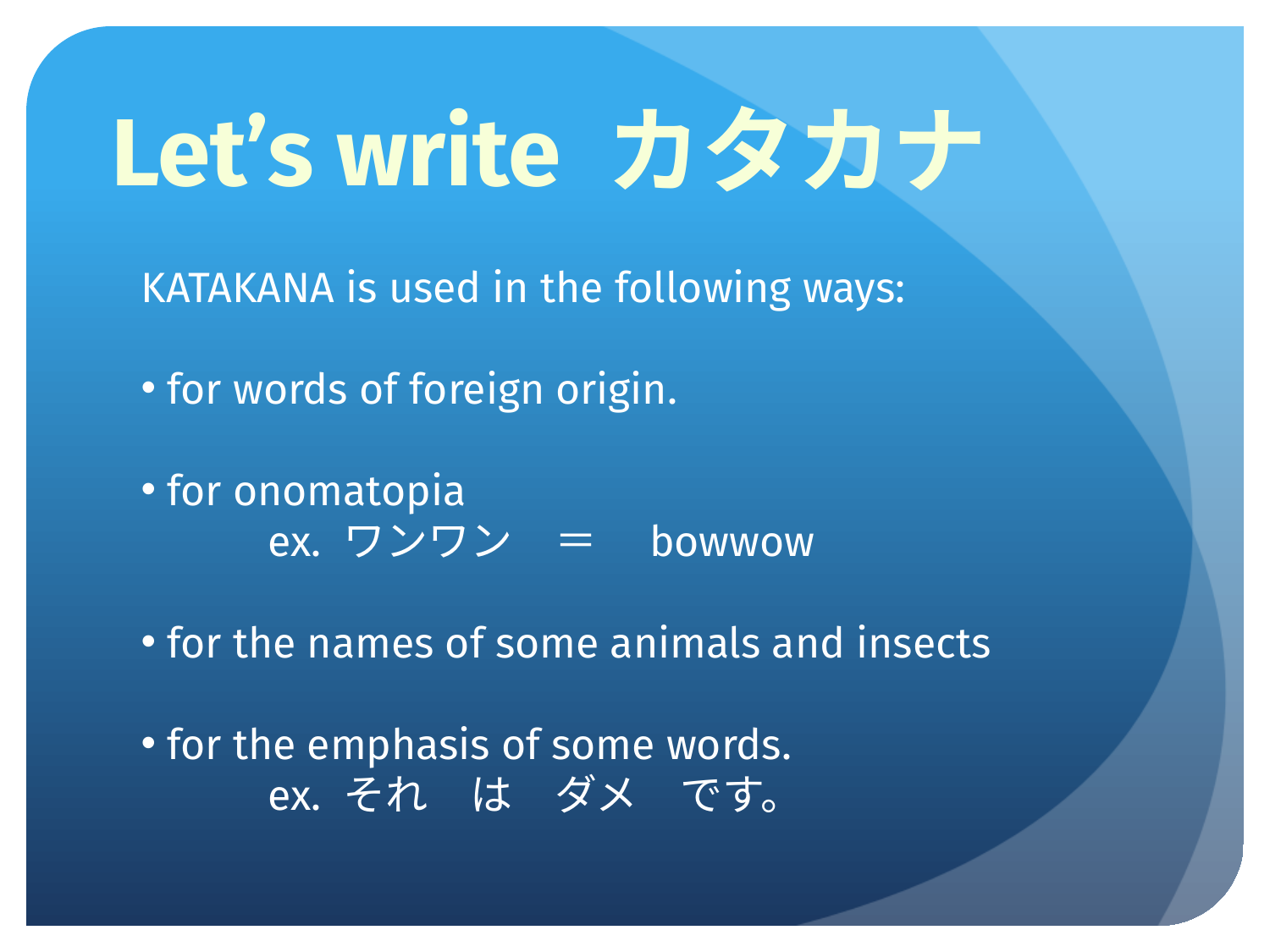

Let’s write カタカナ
KATAKANA is used in the following ways:

 for words of foreign origin.

 for onomatopia
	ex. ワンワン　＝　bowwow

 for the names of some animals and insects

 for the emphasis of some words.
	ex. それ　は　ダメ　です。